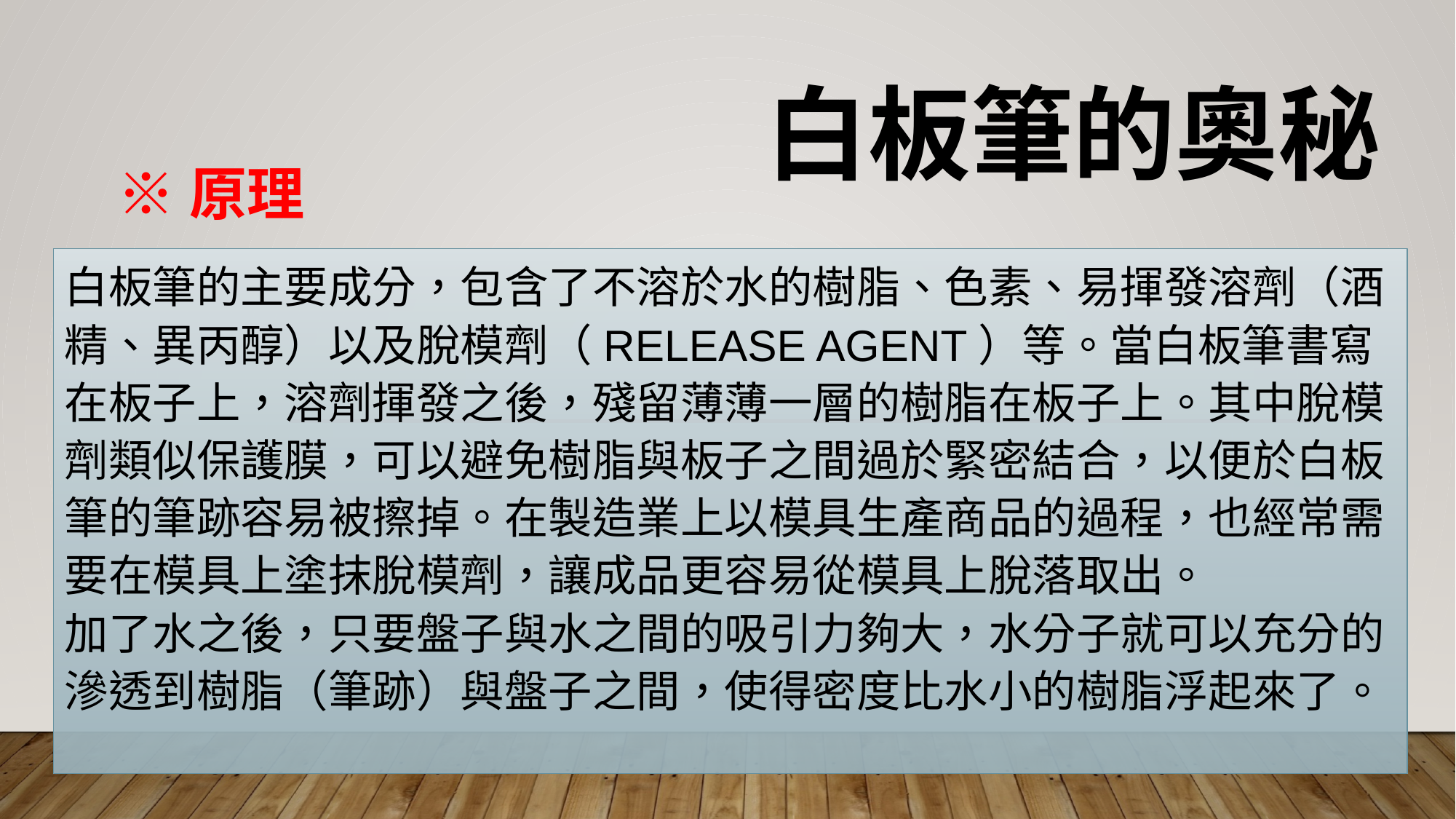

白板筆的奧秘

# ※原理
白板筆的主要成分，包含了不溶於水的樹脂、色素、易揮發溶劑（酒精、異丙醇）以及脫模劑（release agent）等。當白板筆書寫在板子上，溶劑揮發之後，殘留薄薄一層的樹脂在板子上。其中脫模劑類似保護膜，可以避免樹脂與板子之間過於緊密結合，以便於白板筆的筆跡容易被擦掉。在製造業上以模具生產商品的過程，也經常需要在模具上塗抹脫模劑，讓成品更容易從模具上脫落取出。
加了水之後，只要盤子與水之間的吸引力夠大，水分子就可以充分的滲透到樹脂（筆跡）與盤子之間，使得密度比水小的樹脂浮起來了。